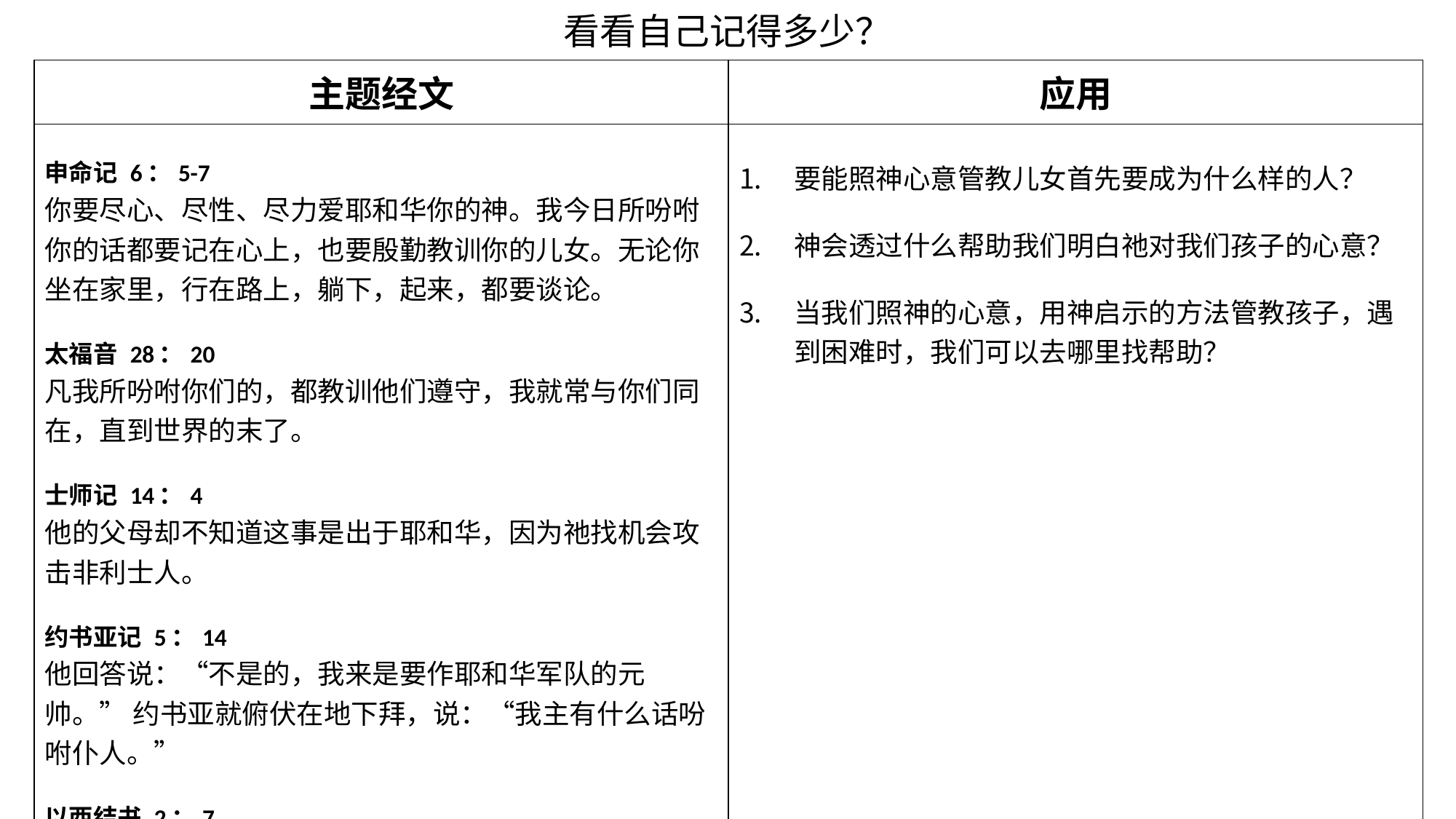

看看自己记得多少？
| 主题经文 | 应用 |
| --- | --- |
| 申命记 6：5-7 你要尽心、尽性、尽力爱耶和华你的神。我今日所吩咐你的话都要记在心上，也要殷勤教训你的儿女。无论你坐在家里，行在路上，躺下，起来，都要谈论。 太福音 28：20 凡我所吩咐你们的，都教训他们遵守，我就常与你们同在，直到世界的末了。 士师记 14：4 他的父母却不知道这事是出于耶和华，因为祂找机会攻击非利士人。 约书亚记 5：14 他回答说：“不是的，我来是要作耶和华军队的元帅。” 约书亚就俯伏在地下拜，说：“我主有什么话吩咐仆人。” 以西结书 2：7 他们或听或不听，你只管将我的话告诉他们；他们是极其悖逆的。 | 要能照神心意管教儿女首先要成为什么样的人？ 神会透过什么帮助我们明白祂对我们孩子的心意？ 当我们照神的心意，用神启示的方法管教孩子，遇到困难时，我们可以去哪里找帮助？ |